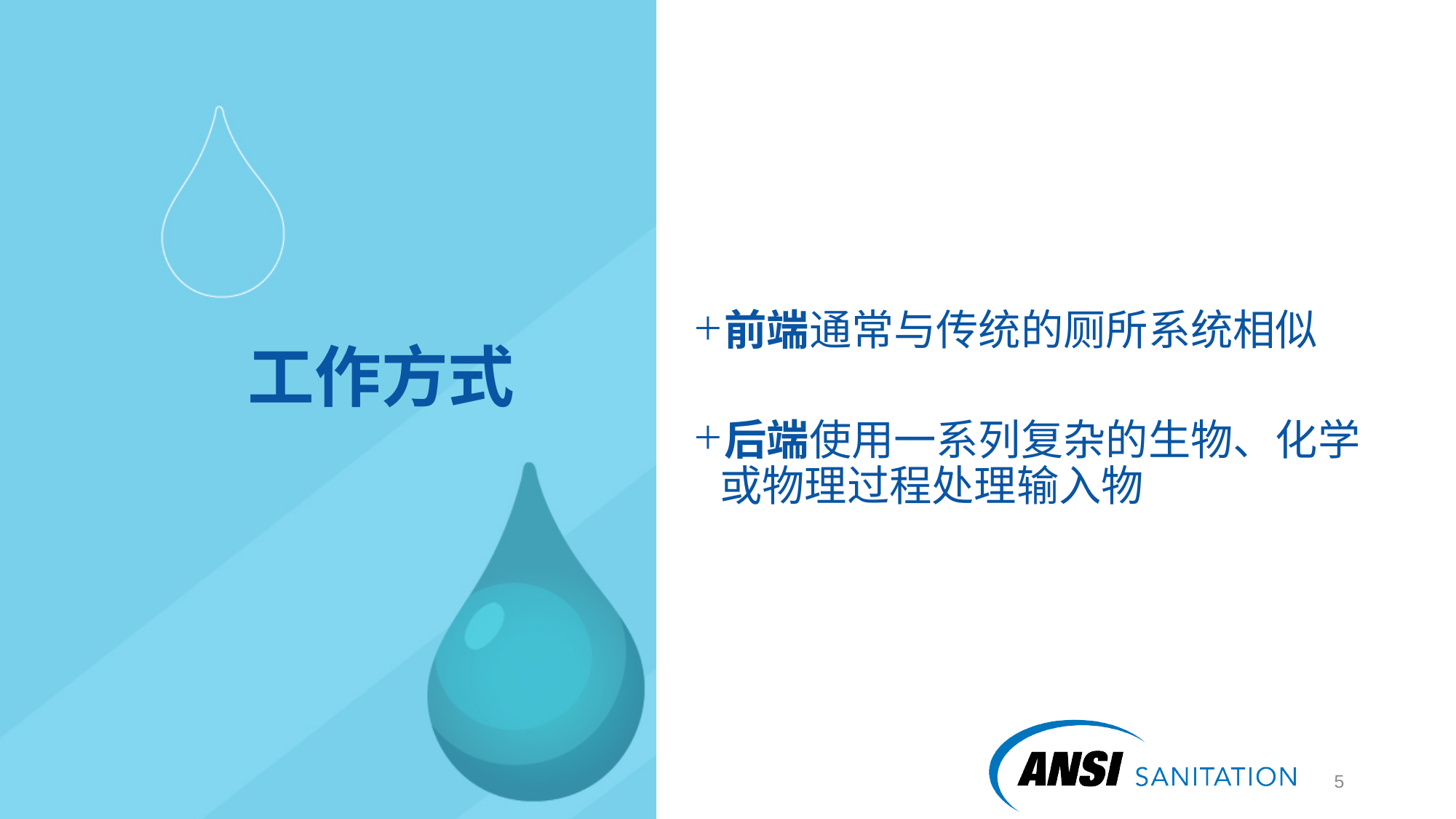

前端通常与传统的厕所系统相似

后端使用一系列复杂的生物、化学或物理过程处理输入物
# 工作方式
5